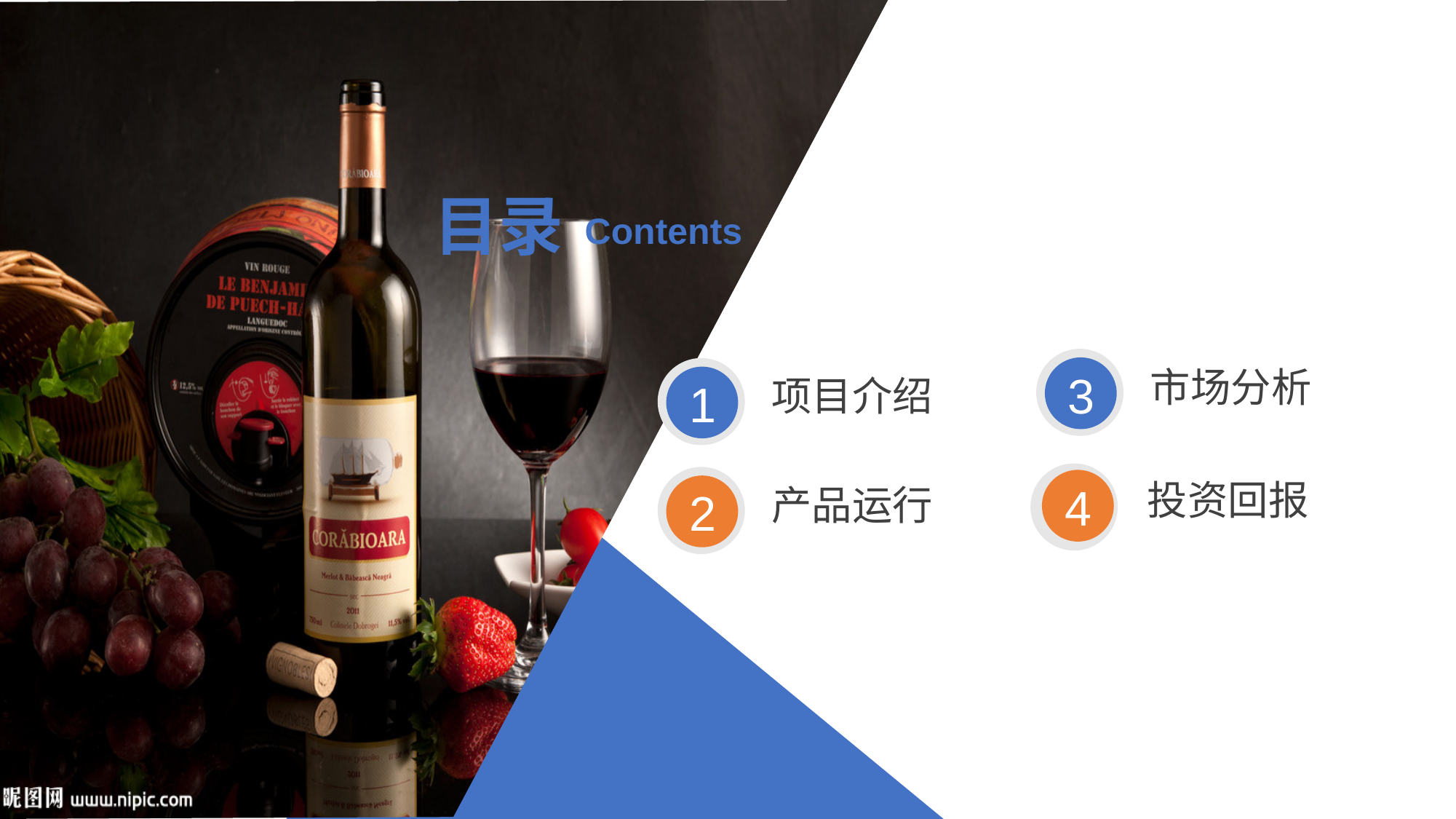

目录
Contents

市场分析

3
项目介绍

1

投资回报

4
产品运行

2